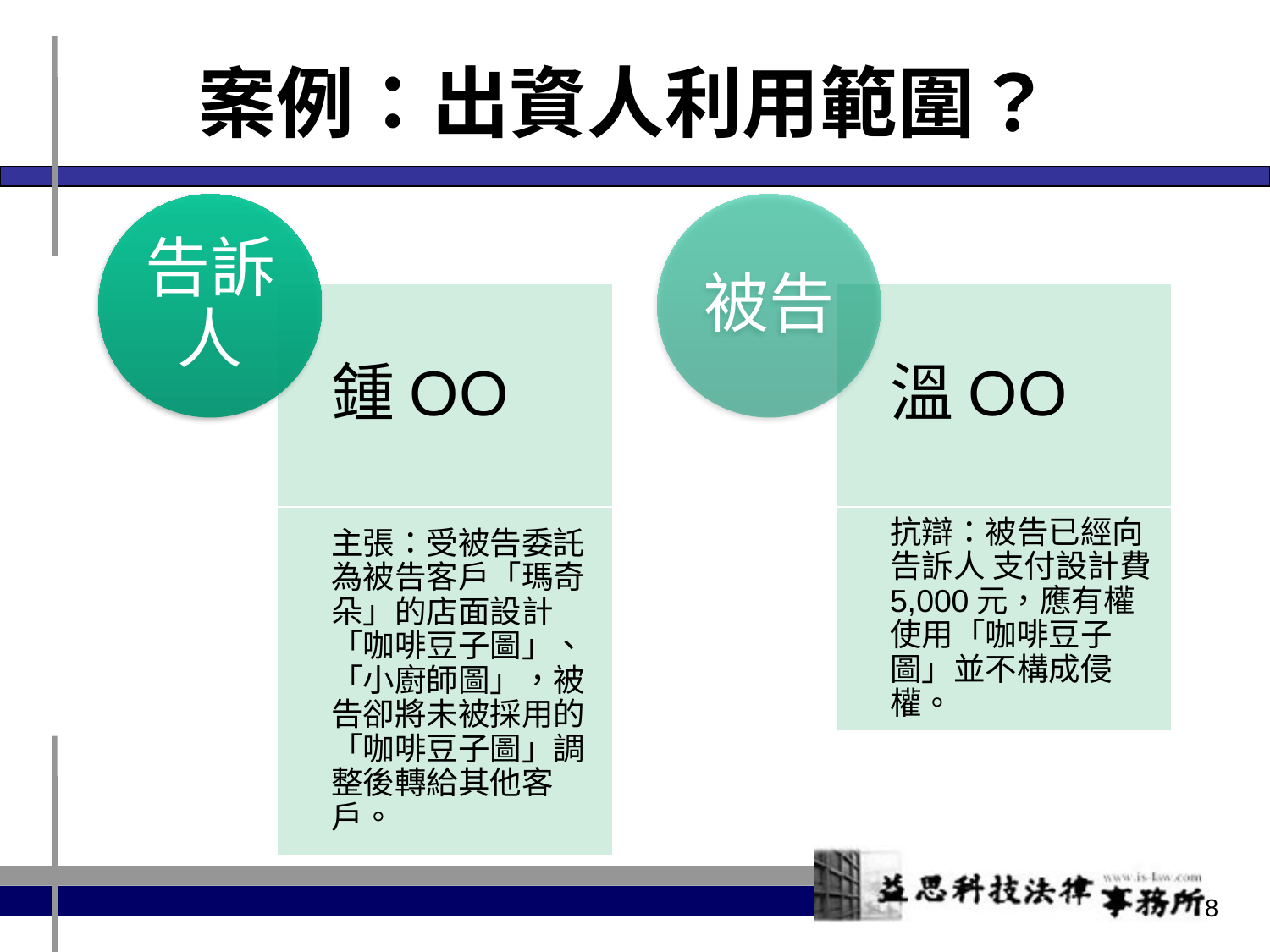

# 案例：出資人利用範圍？
鍾OO
主張：受被告委託為被告客戶「瑪奇朵」的店面設計「咖啡豆子圖」、「小廚師圖」，被告卻將未被採用的「咖啡豆子圖」調整後轉給其他客戶。
告訴人
溫OO
抗辯：被告已經向告訴人 支付設計費5,000元，應有權使用「咖啡豆子圖」並不構成侵權。
被告
8